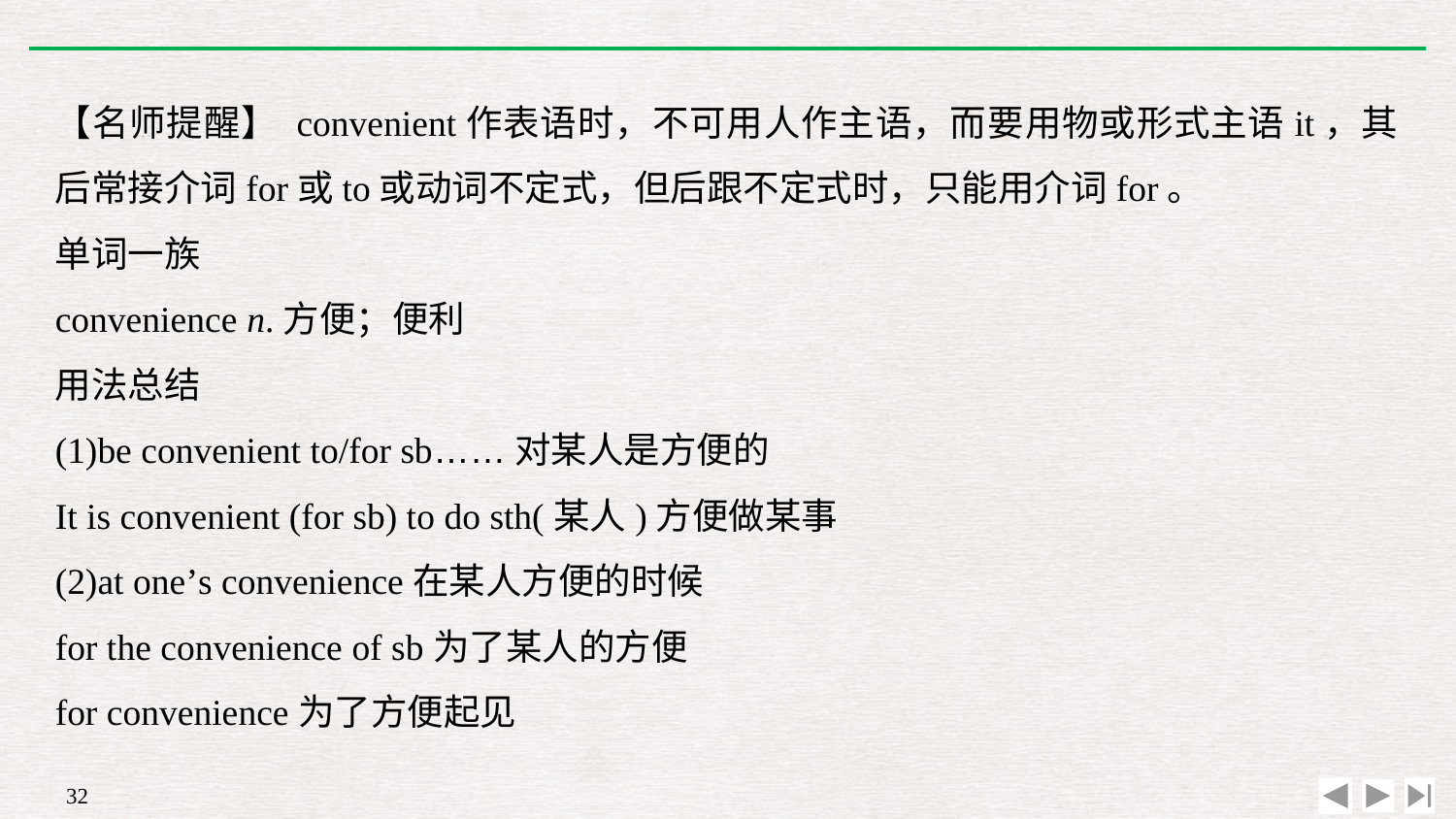

【名师提醒】 convenient作表语时，不可用人作主语，而要用物或形式主语it，其后常接介词for或to或动词不定式，但后跟不定式时，只能用介词for。
单词一族
convenience n.方便；便利
用法总结
(1)be convenient to/for sb……对某人是方便的
It is convenient (for sb) to do sth(某人)方便做某事
(2)at one’s convenience在某人方便的时候
for the convenience of sb为了某人的方便
for convenience为了方便起见